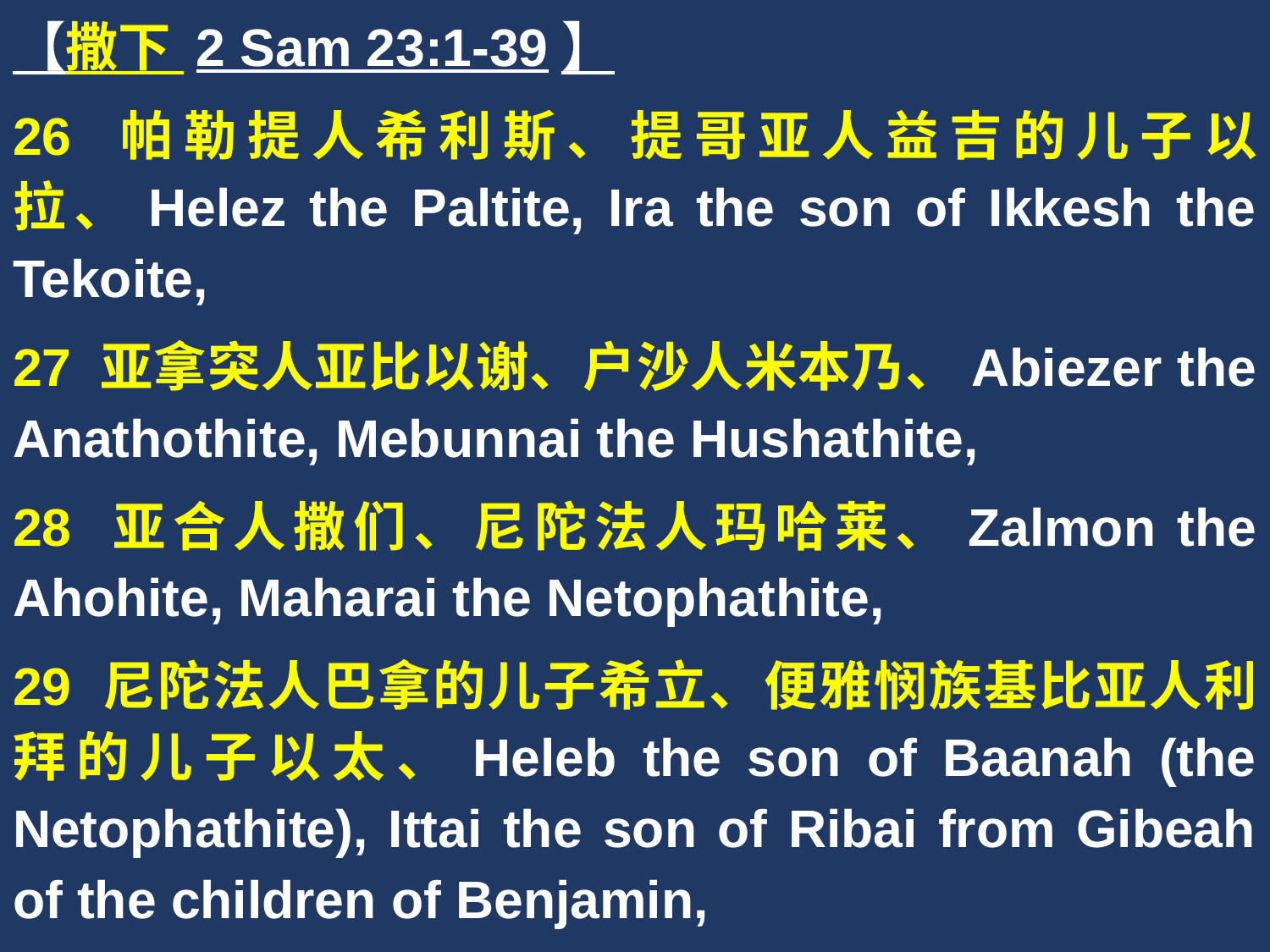

【撒下 2 Sam 23:1-39】
26 帕勒提人希利斯、提哥亚人益吉的儿子以拉、Helez the Paltite, Ira the son of Ikkesh the Tekoite,
27 亚拿突人亚比以谢、户沙人米本乃、Abiezer the Anathothite, Mebunnai the Hushathite,
28 亚合人撒们、尼陀法人玛哈莱、Zalmon the Ahohite, Maharai the Netophathite,
29 尼陀法人巴拿的儿子希立、便雅悯族基比亚人利拜的儿子以太、Heleb the son of Baanah (the Netophathite), Ittai the son of Ribai from Gibeah of the children of Benjamin,